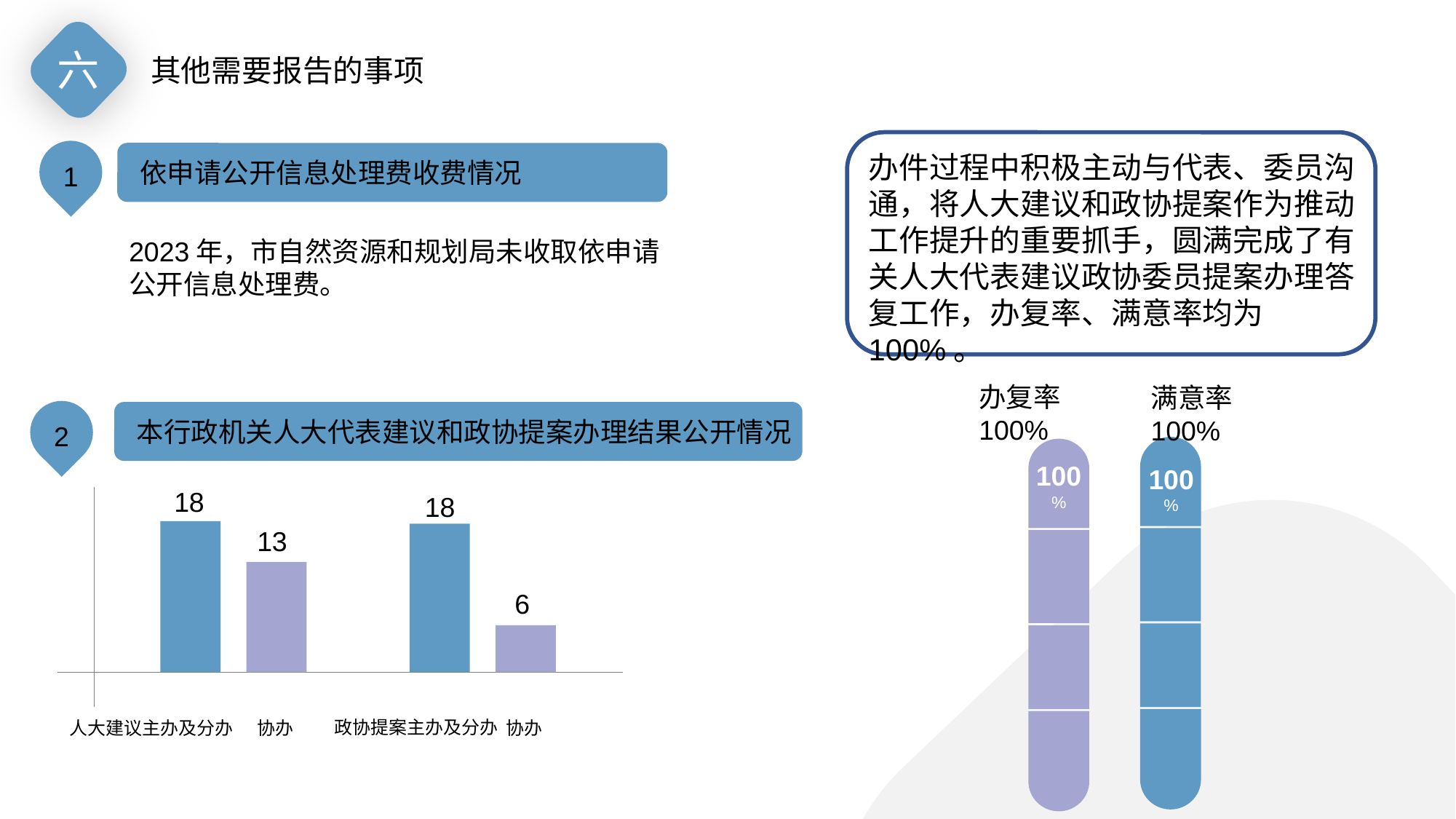

六
其他需要报告的事项

1

办件过程中积极主动与代表、委员沟通，将人大建议和政协提案作为推动工作提升的重要抓手，圆满完成了有关人大代表建议政协委员提案办理答复工作，办复率、满意率均为100%。

依申请公开信息处理费收费情况
2023年，市自然资源和规划局未收取依申请公开信息处理费。
办复率100%
满意率100%

2

本行政机关人大代表建议和政协提案办理结果公开情况

100
%
100
%
18
18
13

6

政协提案主办及分办
人大建议主办及分办
协办
协办